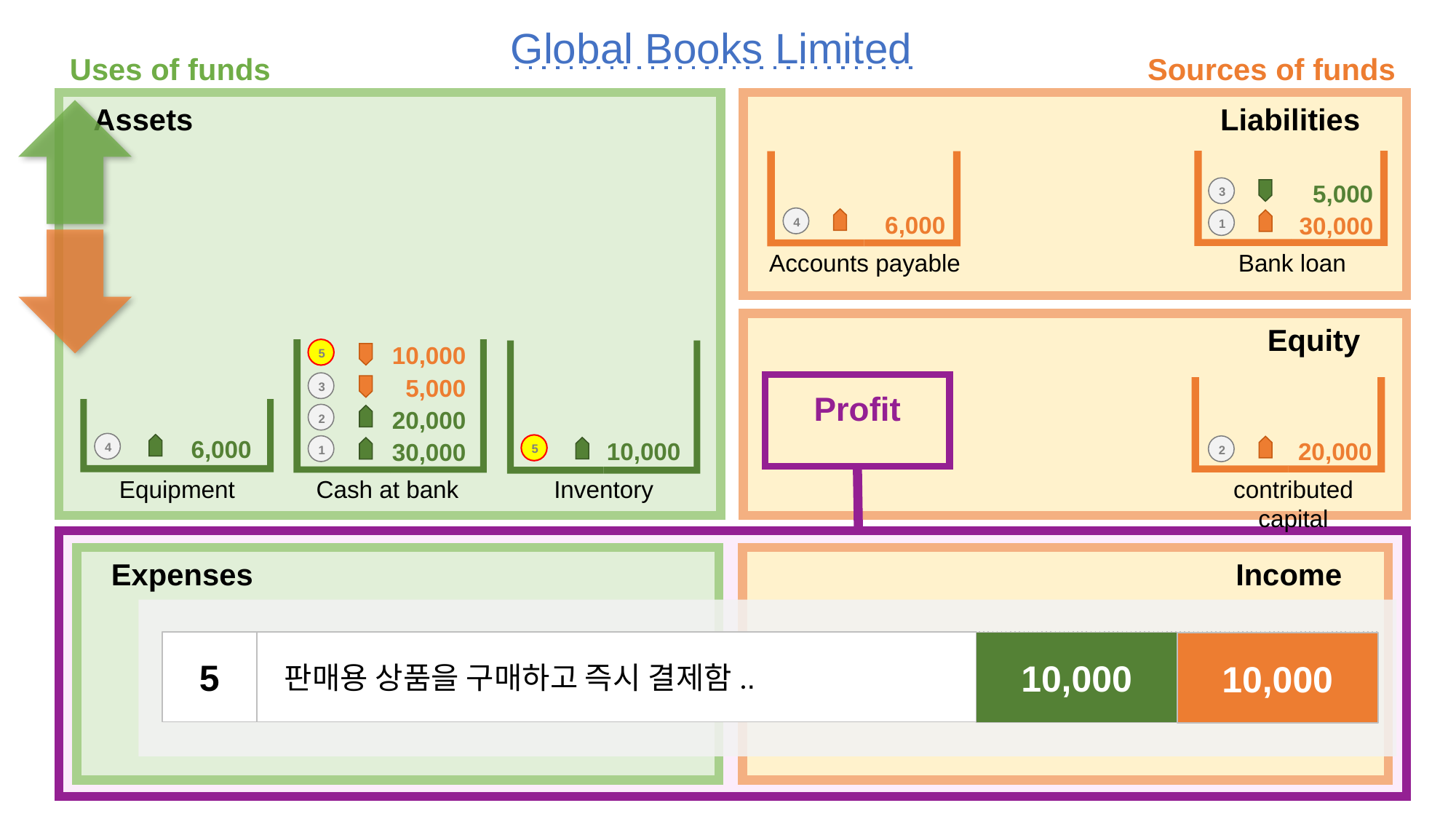

Global Books Limited
Uses of funds
Sources of funds
_Assets
Liabilities_
Equity_
Profit

_Expenses
Income_

5,000

3

6,000
30,000

4

1

Accounts payable
Bank loan
10,000

5

5,000

3

20,000

2

6,000
20,000
10,000
30,000

4

5

1

2

Equipment
Cash at bank
Inventory
contributed capital

5
Inventory
10,000
Cash
10,000
판매용 상품을 구매하고 즉시 결제함..
10,000
10,000